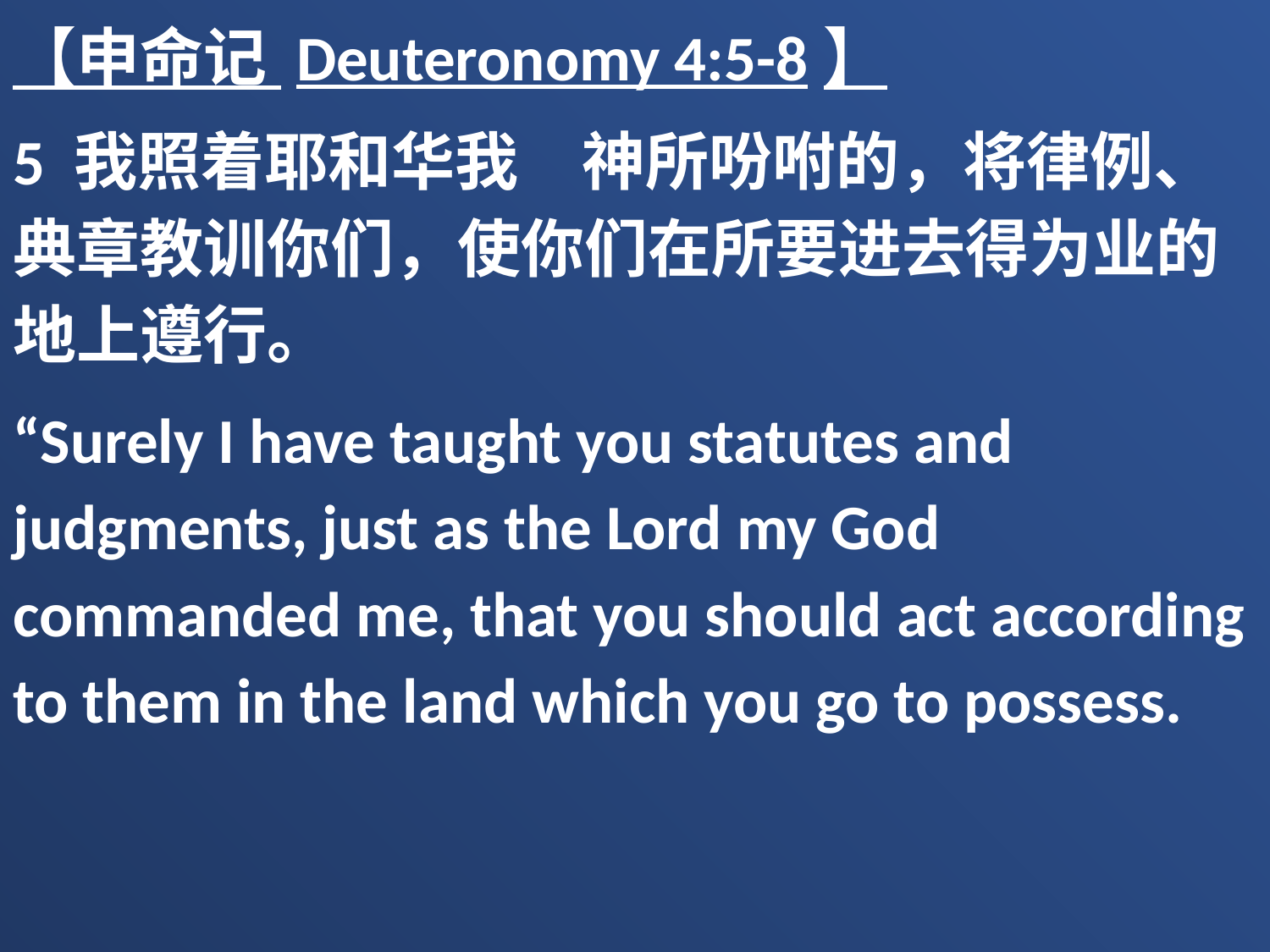

【申命记 Deuteronomy 4:5-8】
5 我照着耶和华我　神所吩咐的，将律例、典章教训你们，使你们在所要进去得为业的地上遵行。
“Surely I have taught you statutes and judgments, just as the Lord my God commanded me, that you should act according to them in the land which you go to possess.